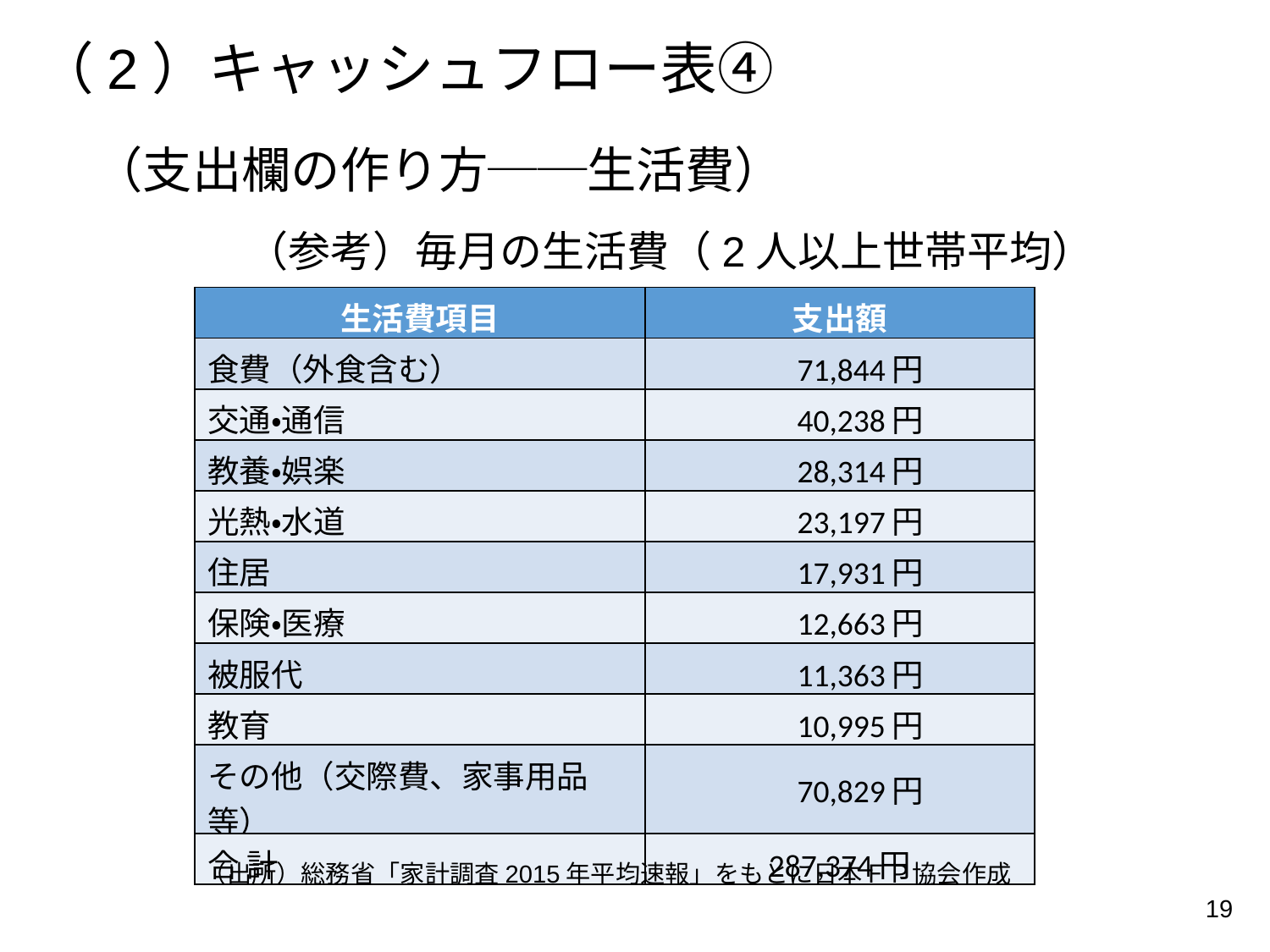

（2）キャッシュフロー表④
　（支出欄の作り方──生活費）
　　（参考）毎月の生活費（2人以上世帯平均）
| 生活費項目 | 支出額 |
| --- | --- |
| 食費（外食含む） | 71,844円 |
| 交通・通信 | 40,238円 |
| 教養・娯楽 | 28,314円 |
| 光熱・水道 | 23,197円 |
| 住居 | 17,931円 |
| 保険・医療 | 12,663円 |
| 被服代 | 11,363円 |
| 教育 | 10,995円 |
| その他（交際費、家事用品等） | 70,829円 |
| 合 計 | 287,374円 |
　（出所）総務省「家計調査2015年平均速報」をもとに日本ＦＰ協会作成

19